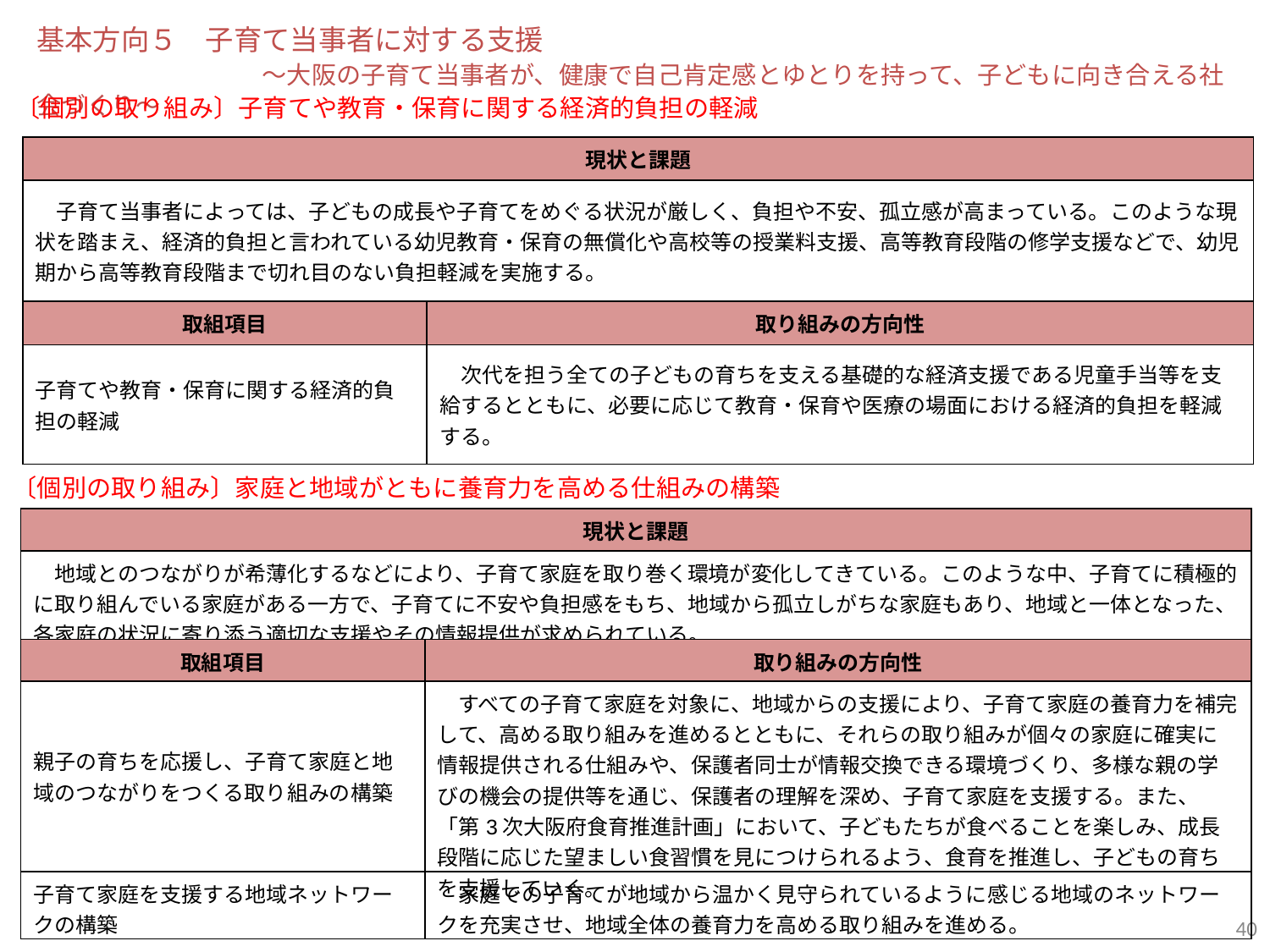

基本方向５　子育て当事者に対する支援
　　　　　　　　～大阪の子育て当事者が、健康で自己肯定感とゆとりを持って、子どもに向き合える社会づくり～
〔個別の取り組み〕子育てや教育・保育に関する経済的負担の軽減
| 現状と課題 |  |
| --- | --- |
| 子育て当事者によっては、子どもの成長や子育てをめぐる状況が厳しく、負担や不安、孤立感が高まっている。このような現状を踏まえ、経済的負担と言われている幼児教育・保育の無償化や高校等の授業料支援、高等教育段階の修学支援などで、幼児期から高等教育段階まで切れ目のない負担軽減を実施する。 |  |
| 取組項目 | 取り組みの方向性 |
| 子育てや教育・保育に関する経済的負担の軽減 | 次代を担う全ての子どもの育ちを支える基礎的な経済支援である児童手当等を支給するとともに、必要に応じて教育・保育や医療の場面における経済的負担を軽減する。 |
〔個別の取り組み〕家庭と地域がともに養育力を高める仕組みの構築
| 現状と課題 |  |
| --- | --- |
| 地域とのつながりが希薄化するなどにより、子育て家庭を取り巻く環境が変化してきている。このような中、子育てに積極的に取り組んでいる家庭がある一方で、子育てに不安や負担感をもち、地域から孤立しがちな家庭もあり、地域と一体となった、各家庭の状況に寄り添う適切な支援やその情報提供が求められている。 |  |
| 取組項目 | 取り組みの方向性 |
| 親子の育ちを応援し、子育て家庭と地域のつながりをつくる取り組みの構築 | すべての子育て家庭を対象に、地域からの支援により、子育て家庭の養育力を補完して、高める取り組みを進めるとともに、それらの取り組みが個々の家庭に確実に情報提供される仕組みや、保護者同士が情報交換できる環境づくり、多様な親の学びの機会の提供等を通じ、保護者の理解を深め、子育て家庭を支援する。また、「第3次大阪府食育推進計画」において、子どもたちが食べることを楽しみ、成長段階に応じた望ましい食習慣を見につけられるよう、食育を推進し、子どもの育ちを支援していく。 |
| 子育て家庭を支援する地域ネットワークの構築 | 家庭での子育てが地域から温かく見守られているように感じる地域のネットワークを充実させ、地域全体の養育力を高める取り組みを進める。 |
40